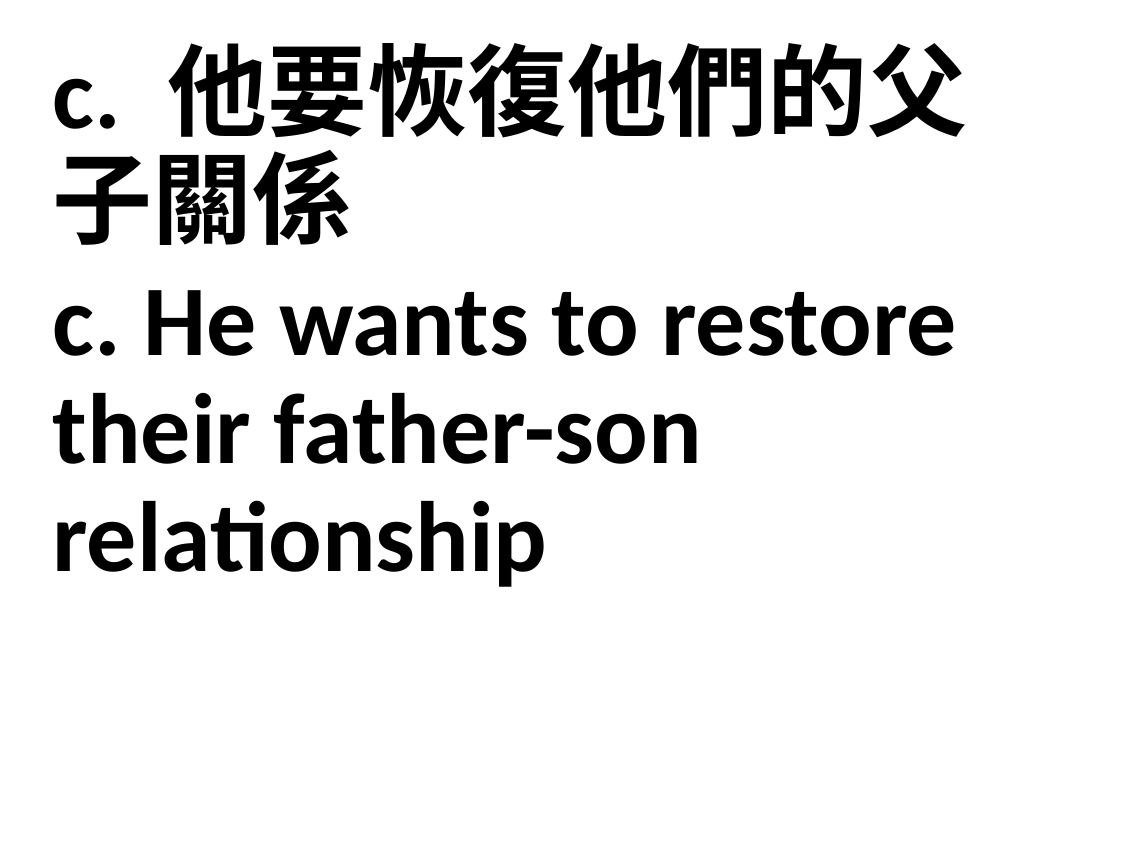

c. 他要恢復他們的父子關係
c. He wants to restore their father-son relationship